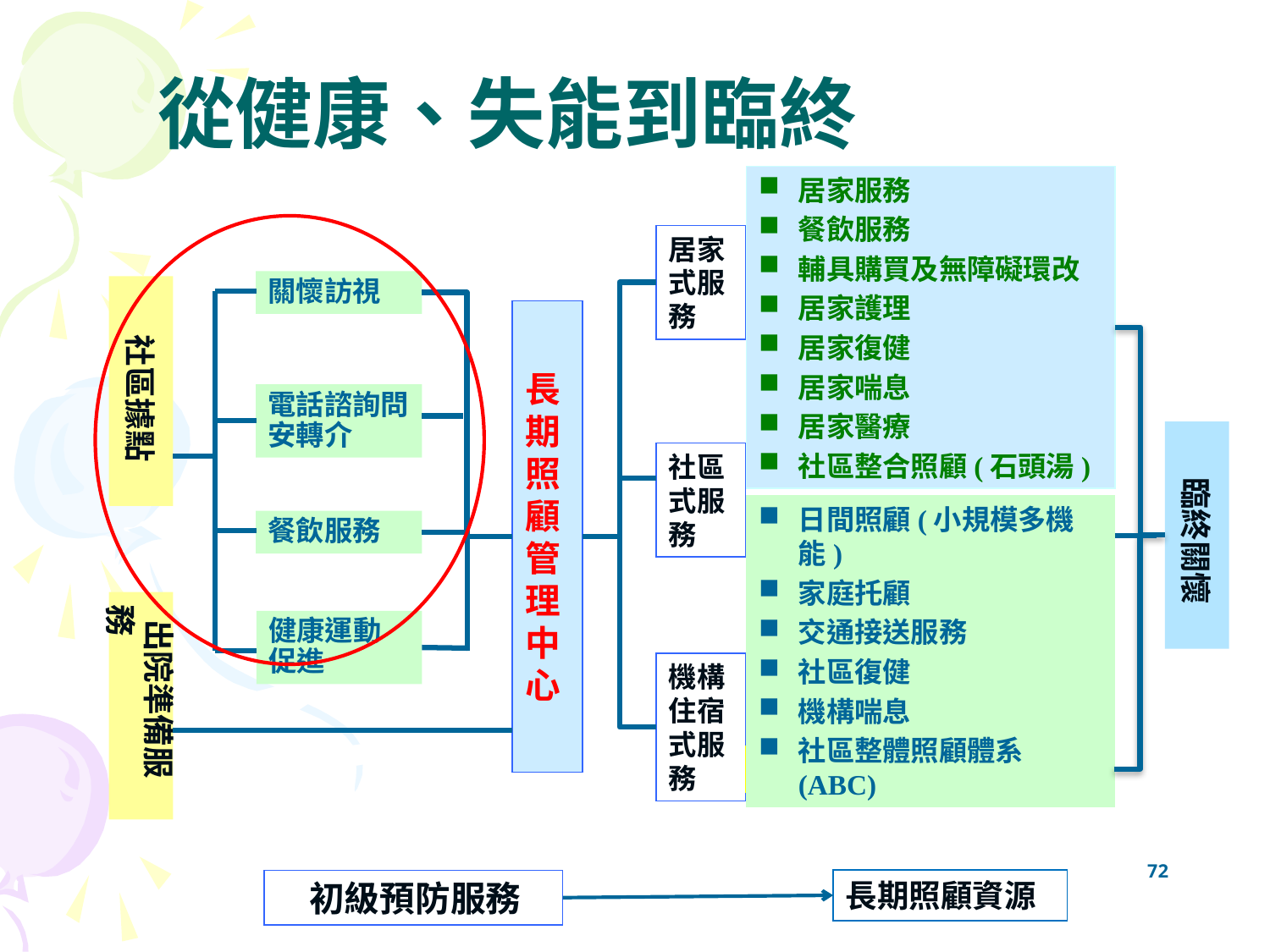

# 從健康、失能到臨終
居家服務
餐飲服務
輔具購買及無障礙環改
居家護理
居家復健
居家喘息
居家醫療
社區整合照顧(石頭湯)

居家式服務
關懷訪視
 社區據點

長期照顧管理中心

電話諮詢問安轉介
     臨終關懷
社區式服務
日間照顧(小規模多機能)
家庭托顧
交通接送服務
社區復健
機構喘息
社區整體照顧體系(ABC)
餐飲服務

 出院準備服務
健康運動促進
機構住宿式服務

長期照顧機構
72

長期照顧資源
   初級預防服務